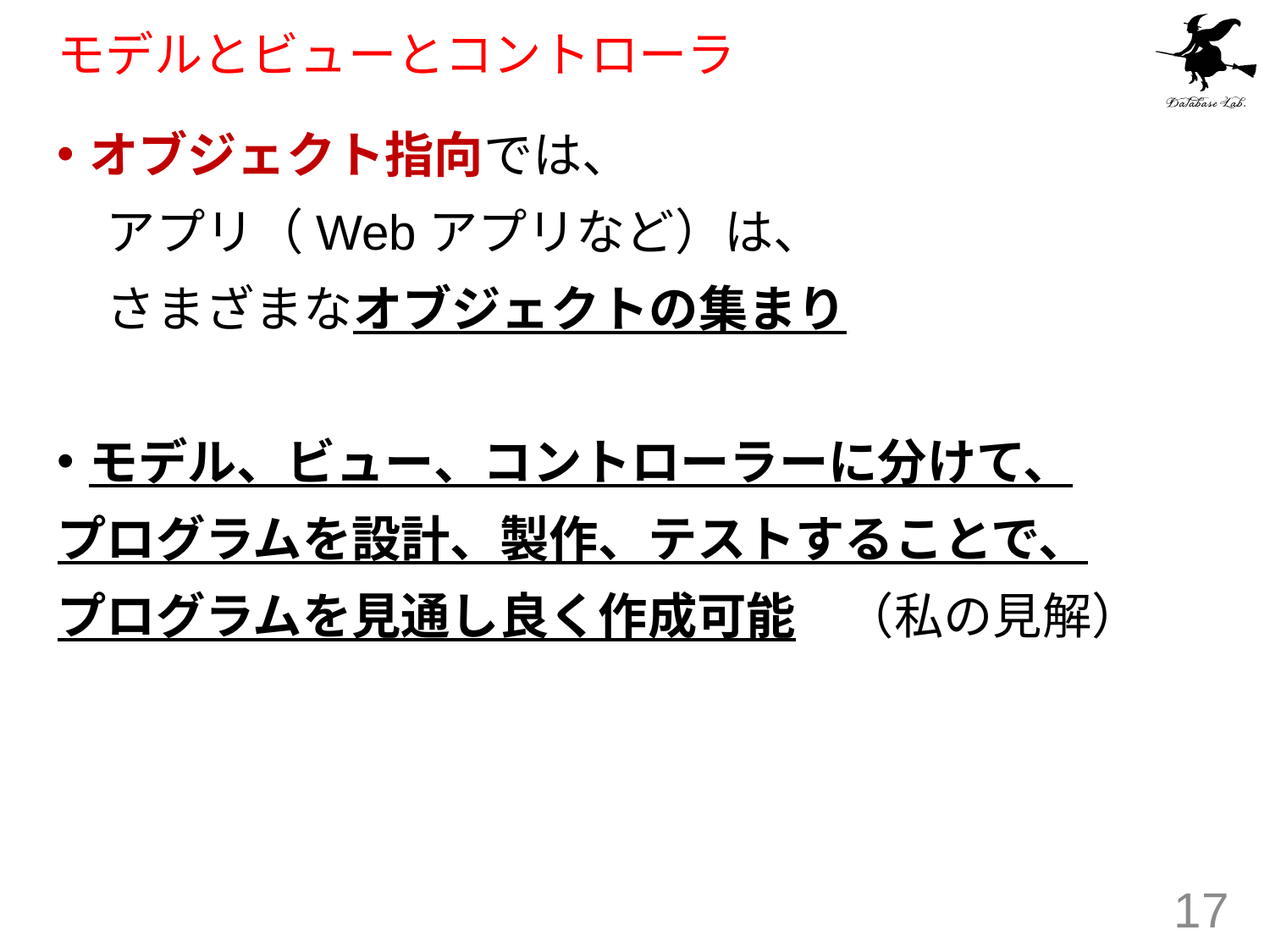

# モデルとビューとコントローラ
オブジェクト指向では、
　アプリ（Webアプリなど）は、
　さまざまなオブジェクトの集まり

モデル、ビュー、コントローラーに分けて、
プログラムを設計、製作、テストすることで、
プログラムを見通し良く作成可能　（私の見解）
17